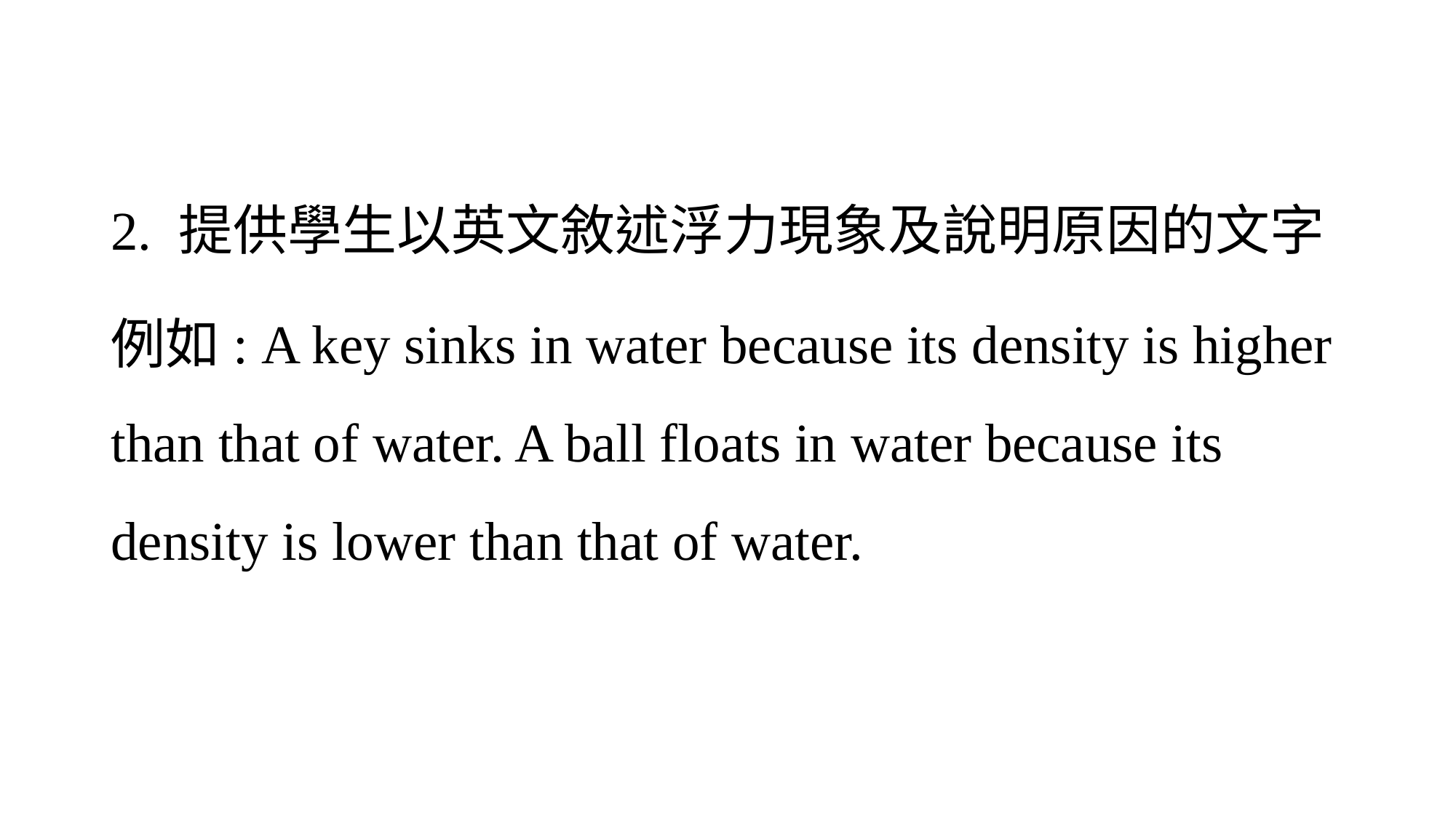

#
2. 提供學生以英文敘述浮力現象及說明原因的文字
例如: A key sinks in water because its density is higher than that of water. A ball floats in water because its density is lower than that of water.